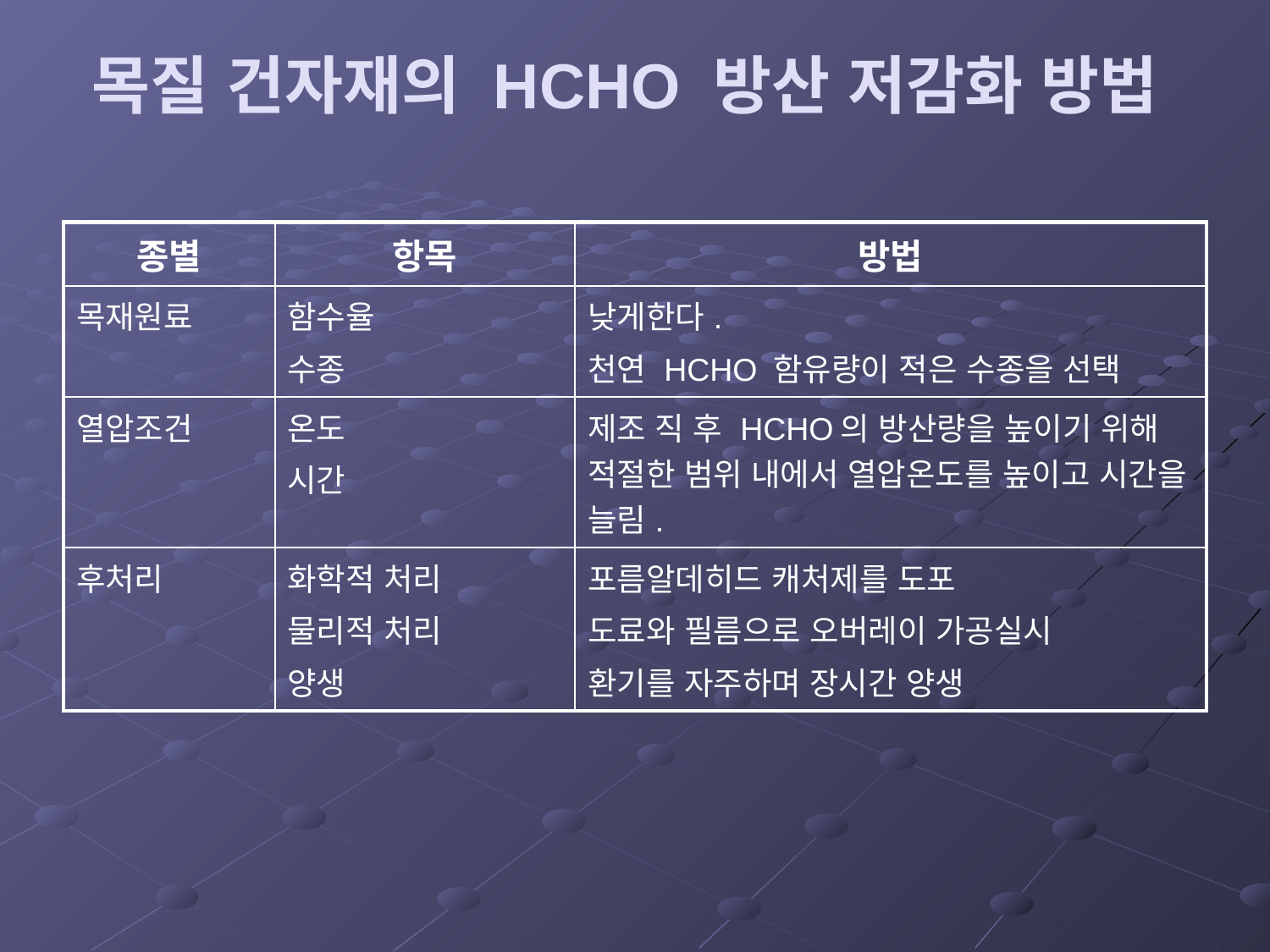

# 목질 건자재의 HCHO 방산 저감화 방법
| 종별 | 항목 | 방법 |
| --- | --- | --- |
| 목재원료 | 함수율 수종 | 낮게한다. 천연 HCHO 함유량이 적은 수종을 선택 |
| 열압조건 | 온도 시간 | 제조 직 후 HCHO의 방산량을 높이기 위해 적절한 범위 내에서 열압온도를 높이고 시간을 늘림. |
| 후처리 | 화학적 처리 물리적 처리 양생 | 포름알데히드 캐처제를 도포 도료와 필름으로 오버레이 가공실시 환기를 자주하며 장시간 양생 |